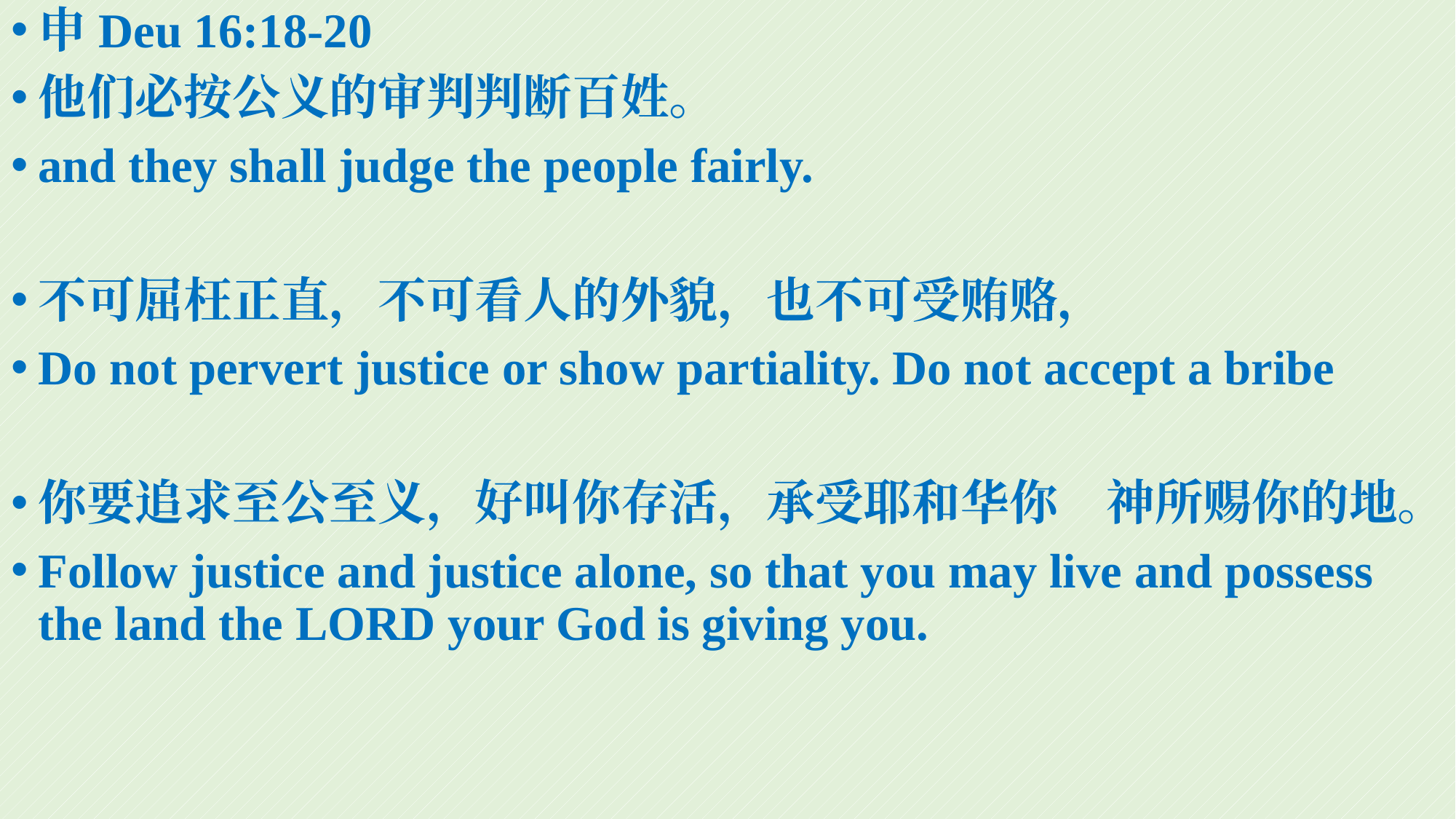

申Deu 16:18-20
他们必按公义的审判判断百姓。
and they shall judge the people fairly.

不可屈枉正直，不可看人的外貌，也不可受贿赂，
Do not pervert justice or show partiality. Do not accept a bribe

你要追求至公至义，好叫你存活，承受耶和华你　神所赐你的地。
Follow justice and justice alone, so that you may live and possess the land the LORD your God is giving you.